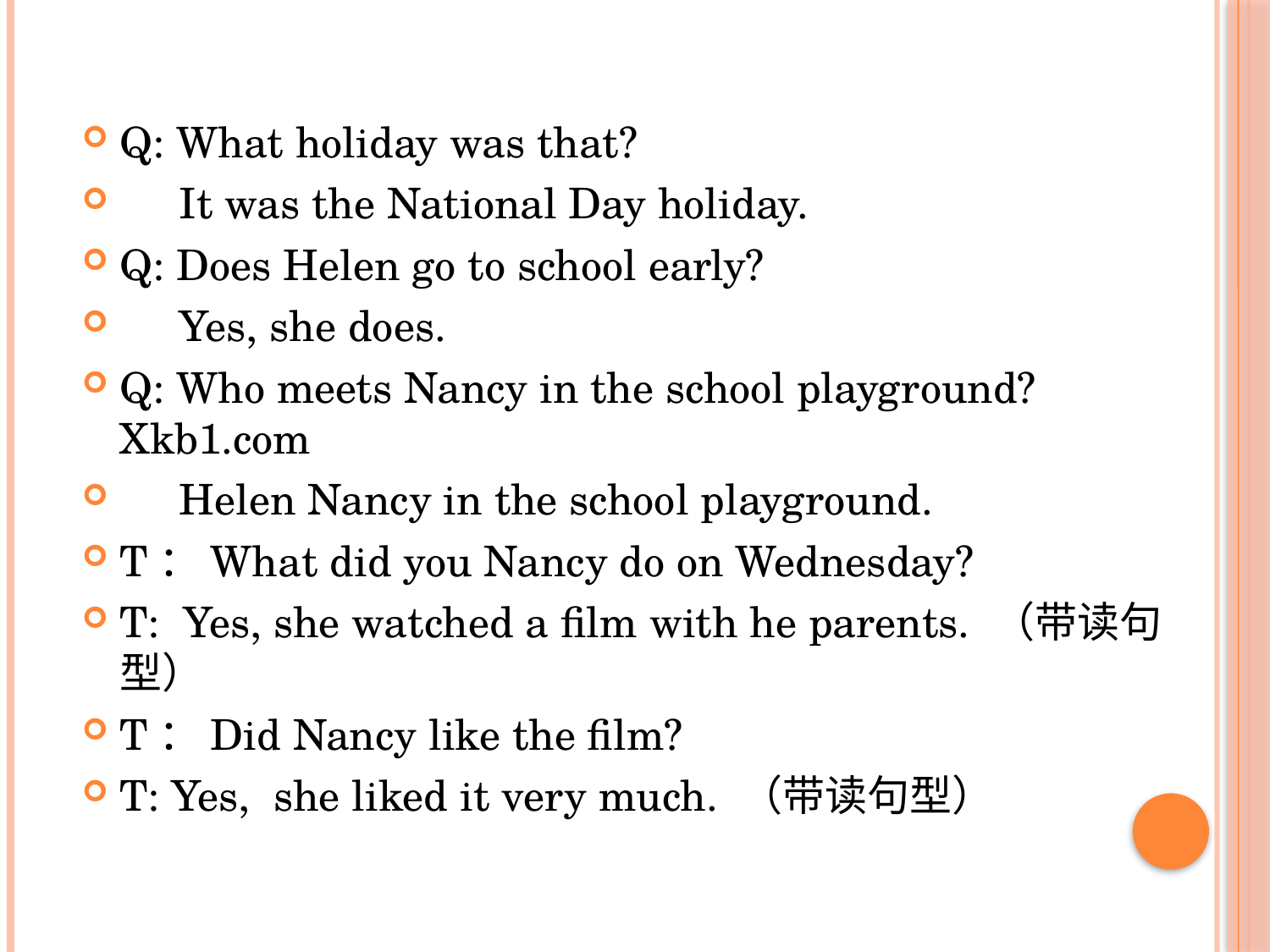

Q: What holiday was that?
     It was the National Day holiday.
Q: Does Helen go to school early?
     Yes, she does.
Q: Who meets Nancy in the school playground? Xkb1.com
     Helen Nancy in the school playground.
T：What did you Nancy do on Wednesday?
T:  Yes, she watched a film with he parents. （带读句型）
T：Did Nancy like the film?
T: Yes,  she liked it very much. （带读句型）